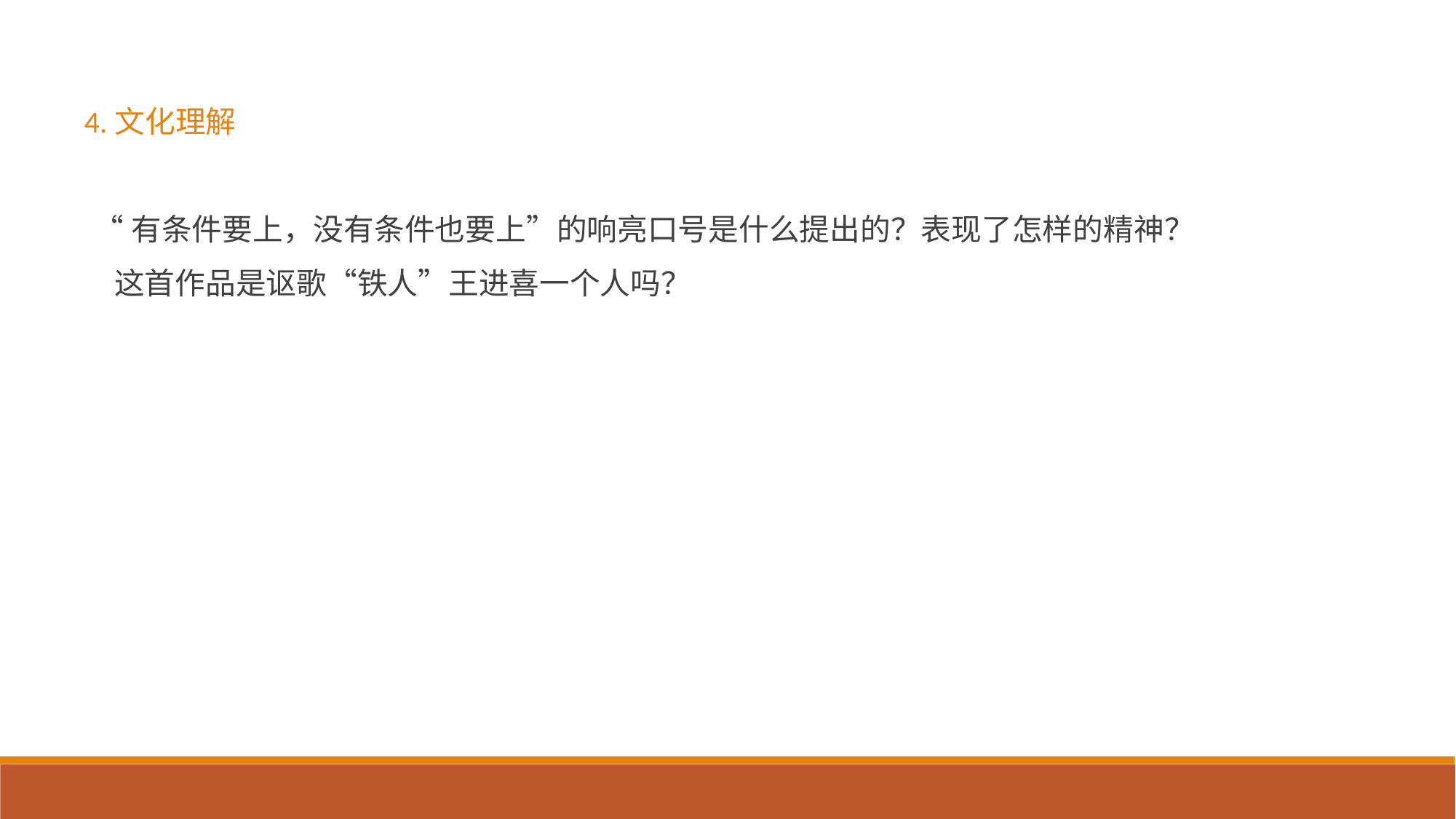

4.文化理解

   “有条件要上，没有条件也要上”的响亮口号是什么提出的？表现了怎样的精神？
     这首作品是讴歌“铁人”王进喜一个人吗？